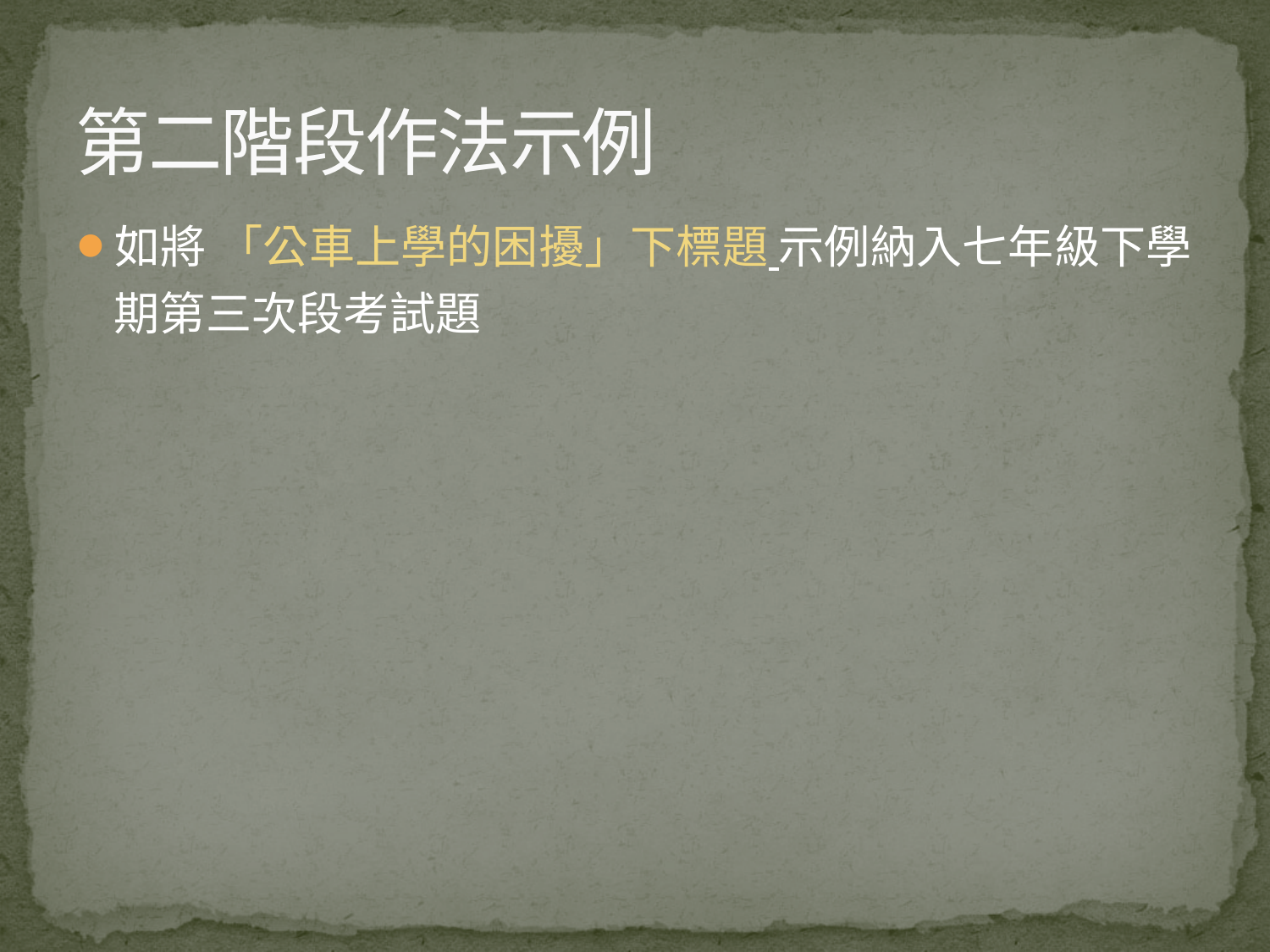

# 第二階段作法示例
如將 「公車上學的困擾」下標題 示例納入七年級下學期第三次段考試題